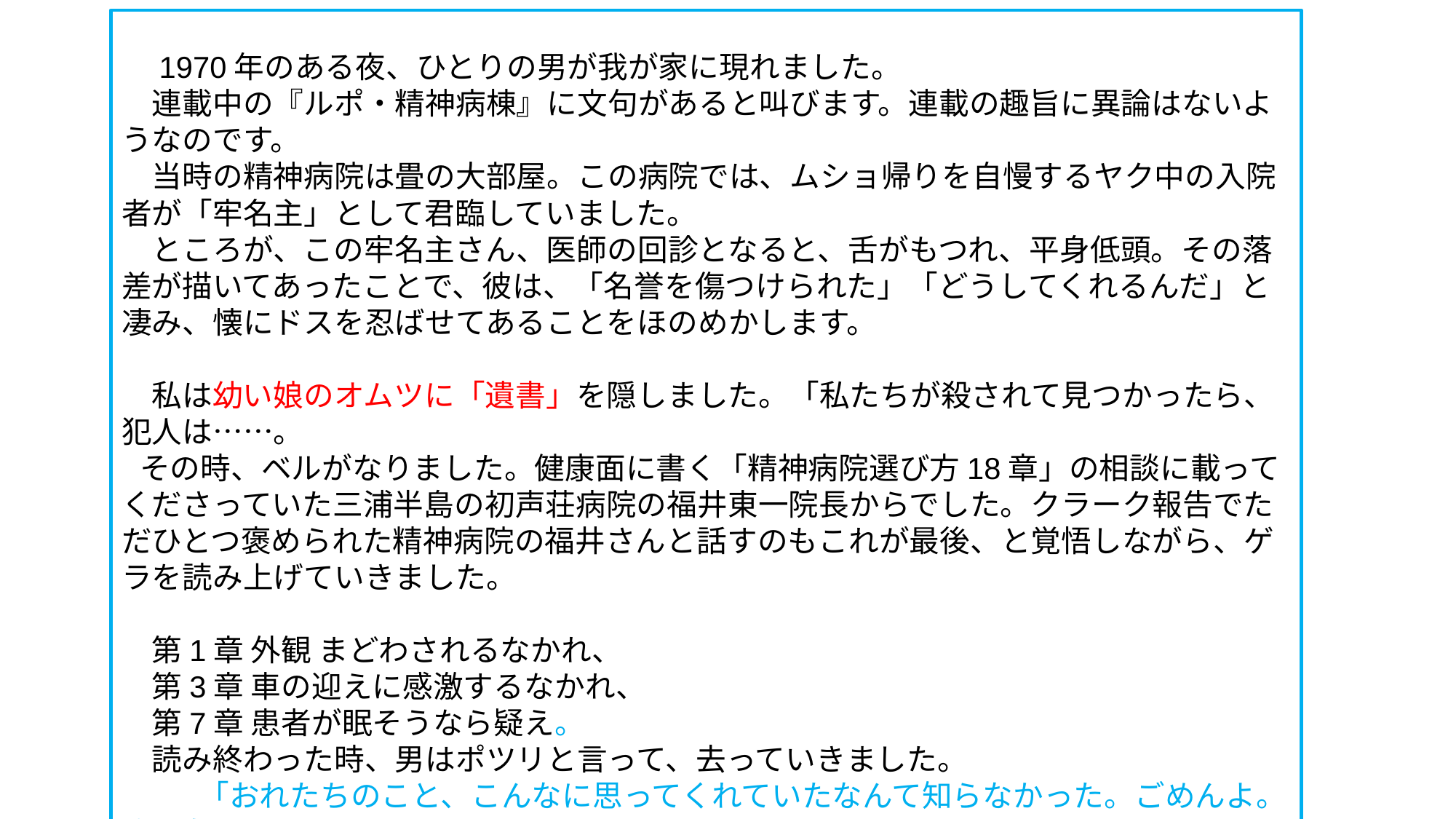

1970年のある夜、ひとりの男が我が家に現れました。
　連載中の『ルポ・精神病棟』に文句があると叫びます。連載の趣旨に異論はないようなのです。
　当時の精神病院は畳の大部屋。この病院では、ムショ帰りを自慢するヤク中の入院者が「牢名主」として君臨していました。
　ところが、この牢名主さん、医師の回診となると、舌がもつれ、平身低頭。その落差が描いてあったことで、彼は、「名誉を傷つけられた」「どうしてくれるんだ」と凄み、懐にドスを忍ばせてあることをほのめかします。
　
　私は幼い娘のオムツに「遺書」を隠しました。「私たちが殺されて見つかったら、犯人は……。
その時、ベルがなりました。健康面に書く「精神病院選び方18章」の相談に載ってくださっていた三浦半島の初声荘病院の福井東一院長からでした。クラーク報告でただひとつ褒められた精神病院の福井さんと話すのもこれが最後、と覚悟しながら、ゲラを読み上げていきました。
　第1章 外観 まどわされるなかれ、
　第3章 車の迎えに感激するなかれ、
　第7章 患者が眠そうなら疑え。　
　読み終わった時、男はポツリと言って、去っていきました。
       　「おれたちのこと、こんなに思ってくれていたなんて知らなかった。ごめんよ。さよなら」

                                                      大阪精神医療人権センター40周年によせて。。。